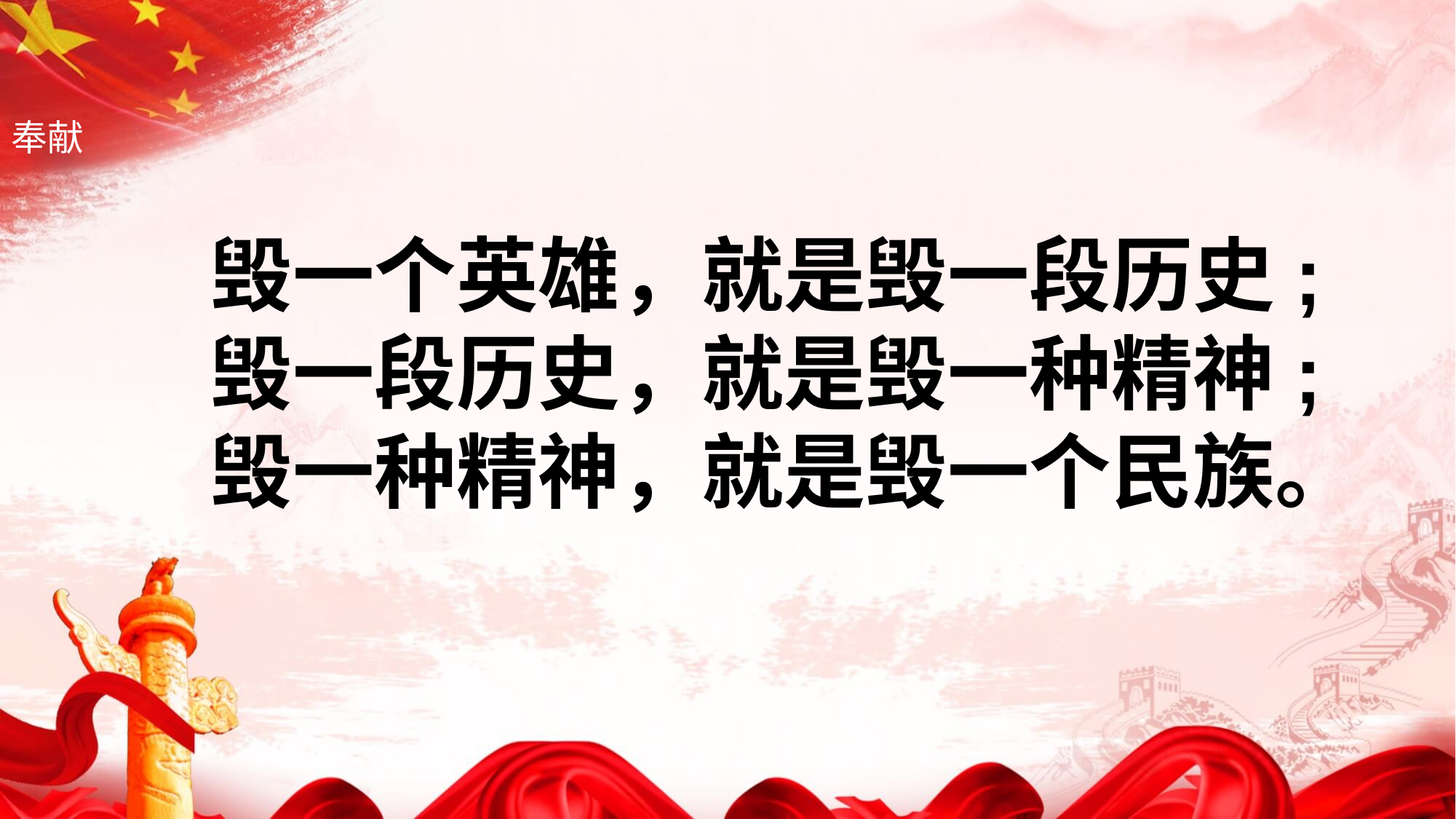

奉献
毁一个英雄，就是毁一段历史;毁一段历史，就是毁一种精神;毁一种精神，就是毁一个民族。